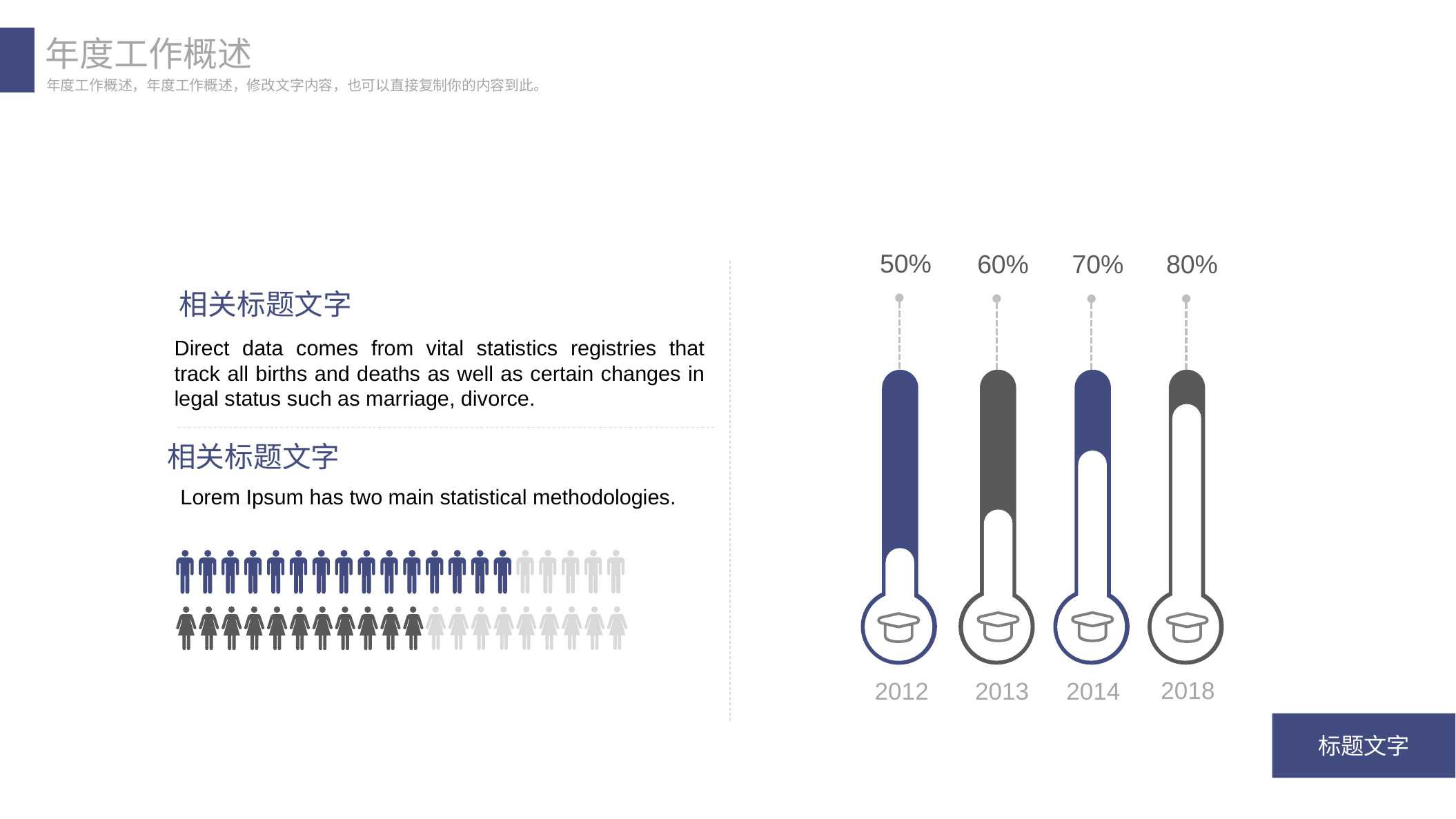

年度工作概述
年度工作概述，年度工作概述，修改文字内容，也可以直接复制你的内容到此。
50%
60%
70%
80%
相关标题文字
Direct data comes from vital statistics registries that track all births and deaths as well as certain changes in legal status such as marriage, divorce.

相关标题文字
Lorem Ipsum has two main statistical methodologies.

2018
2012
2013
2014

标题文字